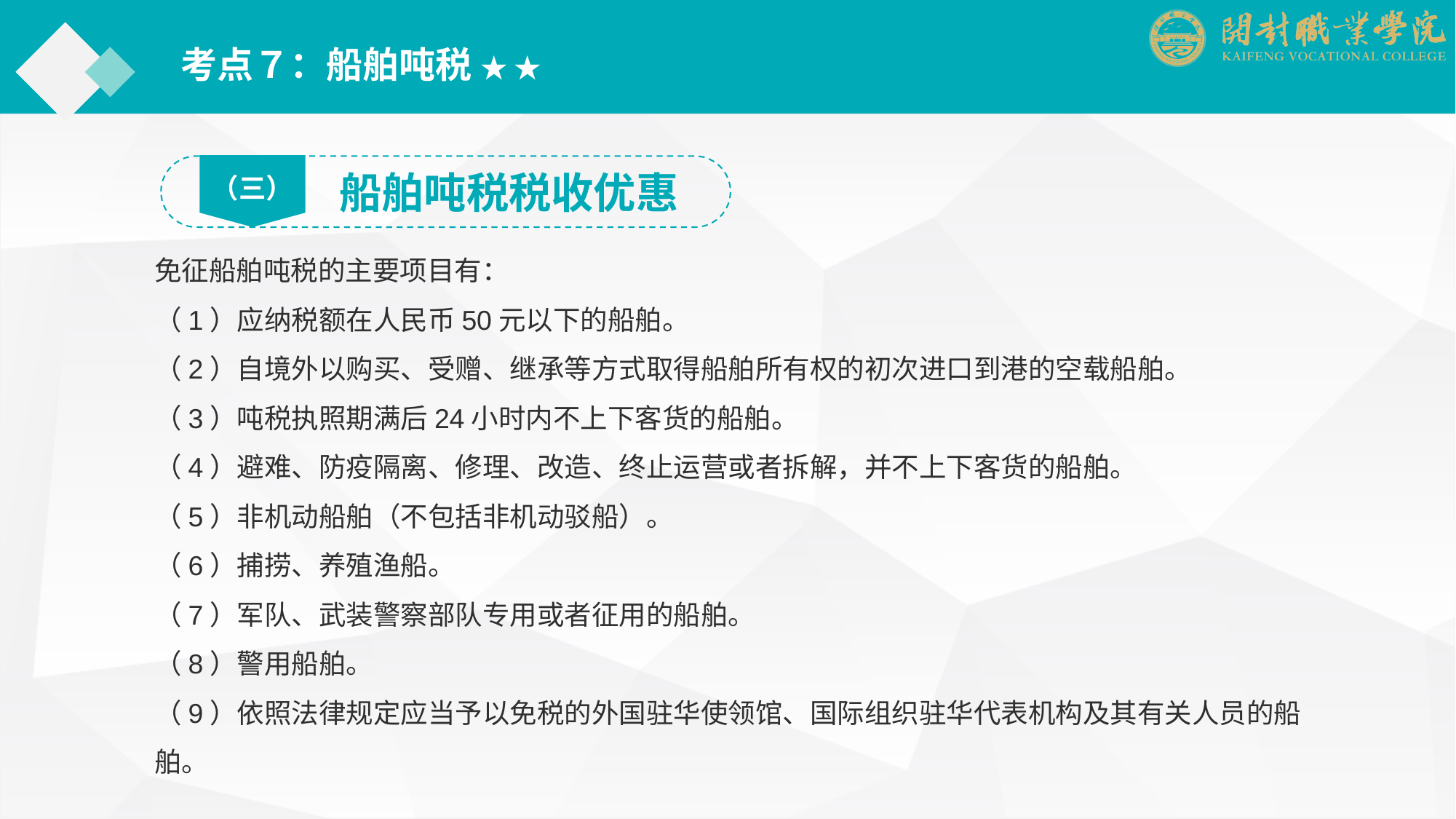

考点７：船舶吨税 ★ ★
（三）

船舶吨税税收优惠
免征船舶吨税的主要项目有：
（1）应纳税额在人民币50元以下的船舶。
（2）自境外以购买、受赠、继承等方式取得船舶所有权的初次进口到港的空载船舶。
（3）吨税执照期满后24小时内不上下客货的船舶。
（4）避难、防疫隔离、修理、改造、终止运营或者拆解，并不上下客货的船舶。
（5）非机动船舶（不包括非机动驳船）。
（6）捕捞、养殖渔船。
（7）军队、武装警察部队专用或者征用的船舶。
（8）警用船舶。
（9）依照法律规定应当予以免税的外国驻华使领馆、国际组织驻华代表机构及其有关人员的船舶。